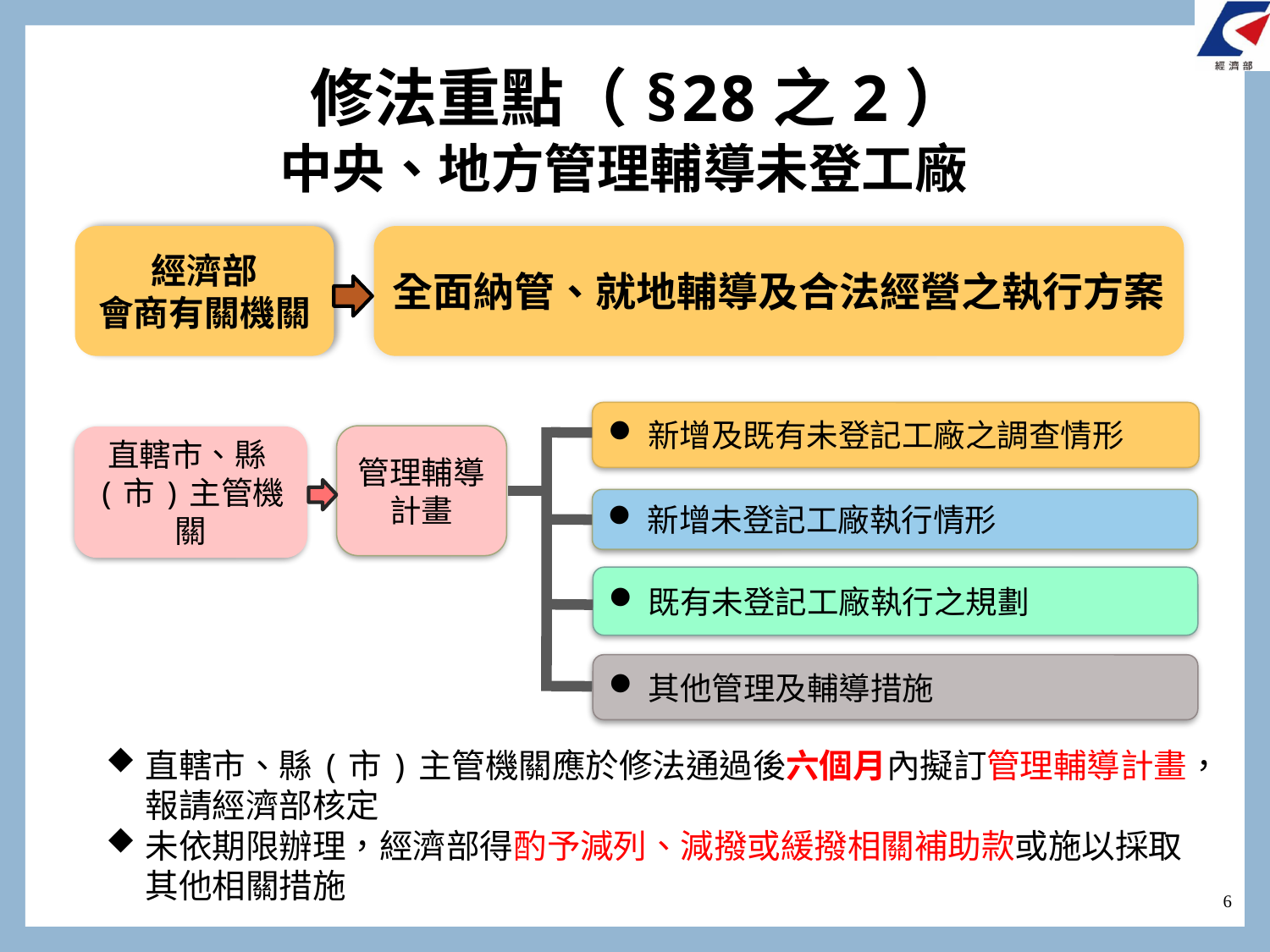

修法重點（§28之2）
中央、地方管理輔導未登工廠
經濟部
會商有關機關
全面納管、就地輔導及合法經營之執行方案

新增及既有未登記工廠之調查情形
管理輔導計畫
直轄市、縣(市)主管機關

新增未登記工廠執行情形
既有未登記工廠執行之規劃
其他管理及輔導措施
直轄市、縣(市)主管機關應於修法通過後六個月內擬訂管理輔導計畫，報請經濟部核定
未依期限辦理，經濟部得酌予減列、減撥或緩撥相關補助款或施以採取其他相關措施
6